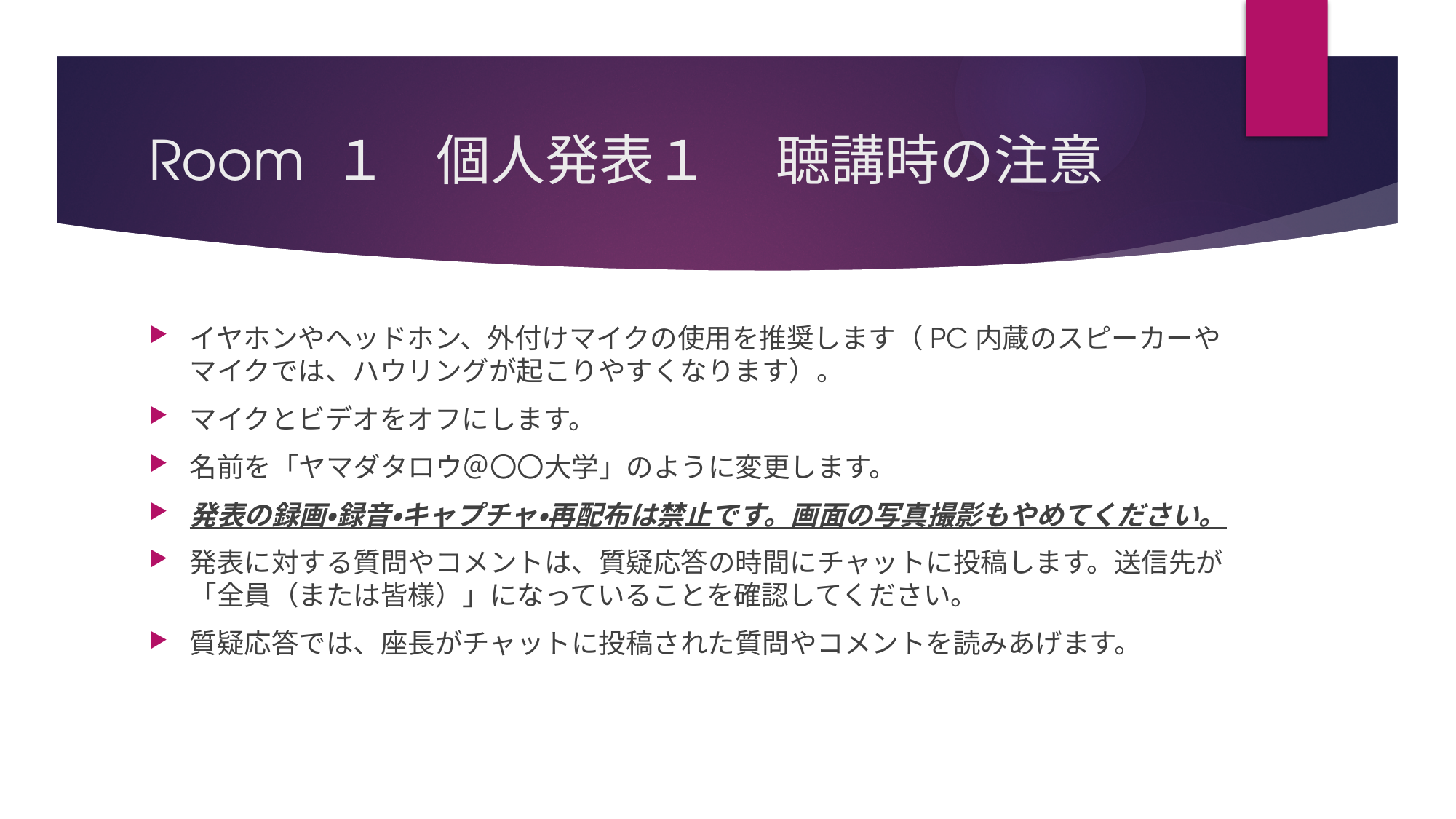

# Room １    個人発表１ 　聴講時の注意
イヤホンやヘッドホン、外付けマイクの使用を推奨します（PC内蔵のスピーカーやマイクでは、ハウリングが起こりやすくなります）。
マイクとビデオをオフにします。
名前を「ヤマダタロウ＠〇〇大学」のように変更します。
発表の録画・録音・キャプチャ・再配布は禁止です。画面の写真撮影もやめてください。
発表に対する質問やコメントは、質疑応答の時間にチャットに投稿します。送信先が「全員（または皆様）」になっていることを確認してください。
質疑応答では、座長がチャットに投稿された質問やコメントを読みあげます。